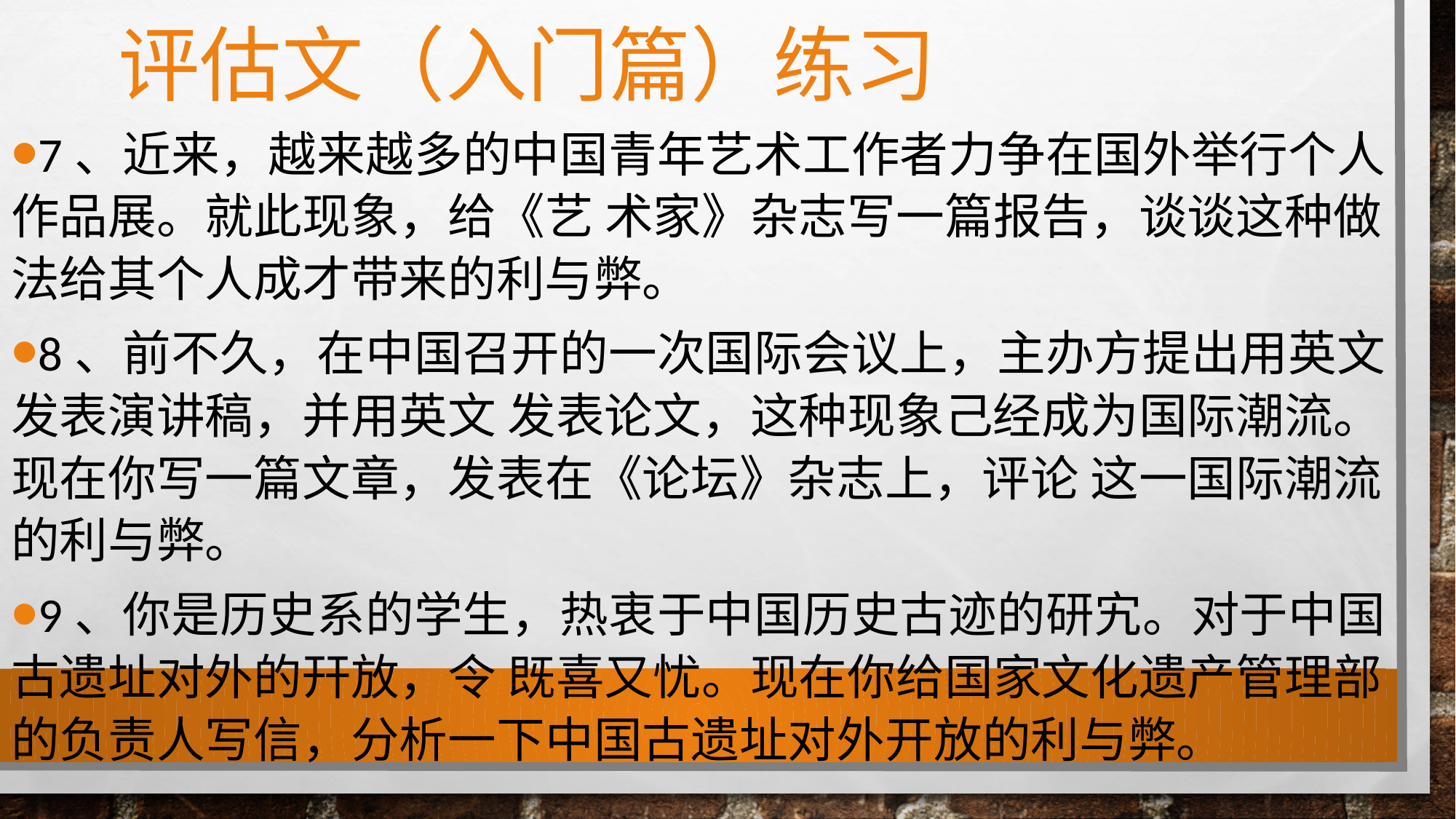

# 评估文（入门篇）练习
7、近来，越来越多的中国青年艺术工作者力争在国外举行个人作品展。就此现象，给《艺 术家》杂志写一篇报告，谈谈这种做法给其个人成才带来的利与弊。
8、前不久，在中国召开的一次国际会议上，主办方提出用英文发表演讲稿，并用英文 发表论文，这种现象己经成为国际潮流。现在你写一篇文章，发表在《论坛》杂志上，评论 这一国际潮流的利与弊。
9、你是历史系的学生，热衷于中国历史古迹的研宄。对于中国古遗址对外的幵放，令 既喜又忧。现在你给国家文化遗产管理部的负责人写信，分析一下中国古遗址对外开放的利与弊。